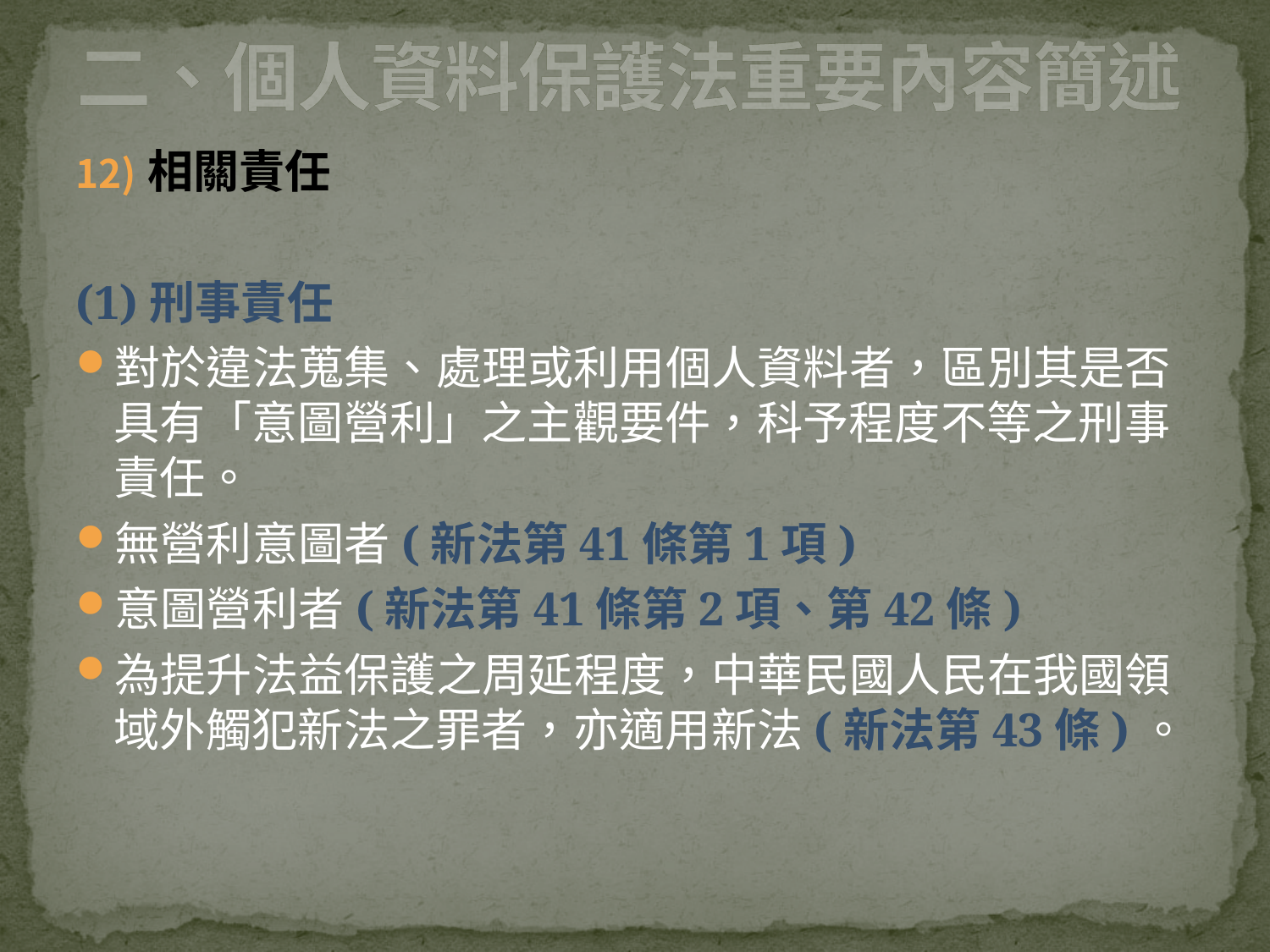

# 二、個人資料保護法重要內容簡述
相關責任

(1)刑事責任
對於違法蒐集、處理或利用個人資料者，區別其是否具有「意圖營利」之主觀要件，科予程度不等之刑事責任。
無營利意圖者(新法第41條第1項)
意圖營利者(新法第41條第2項、第42條)
為提升法益保護之周延程度，中華民國人民在我國領域外觸犯新法之罪者，亦適用新法(新法第43條)。